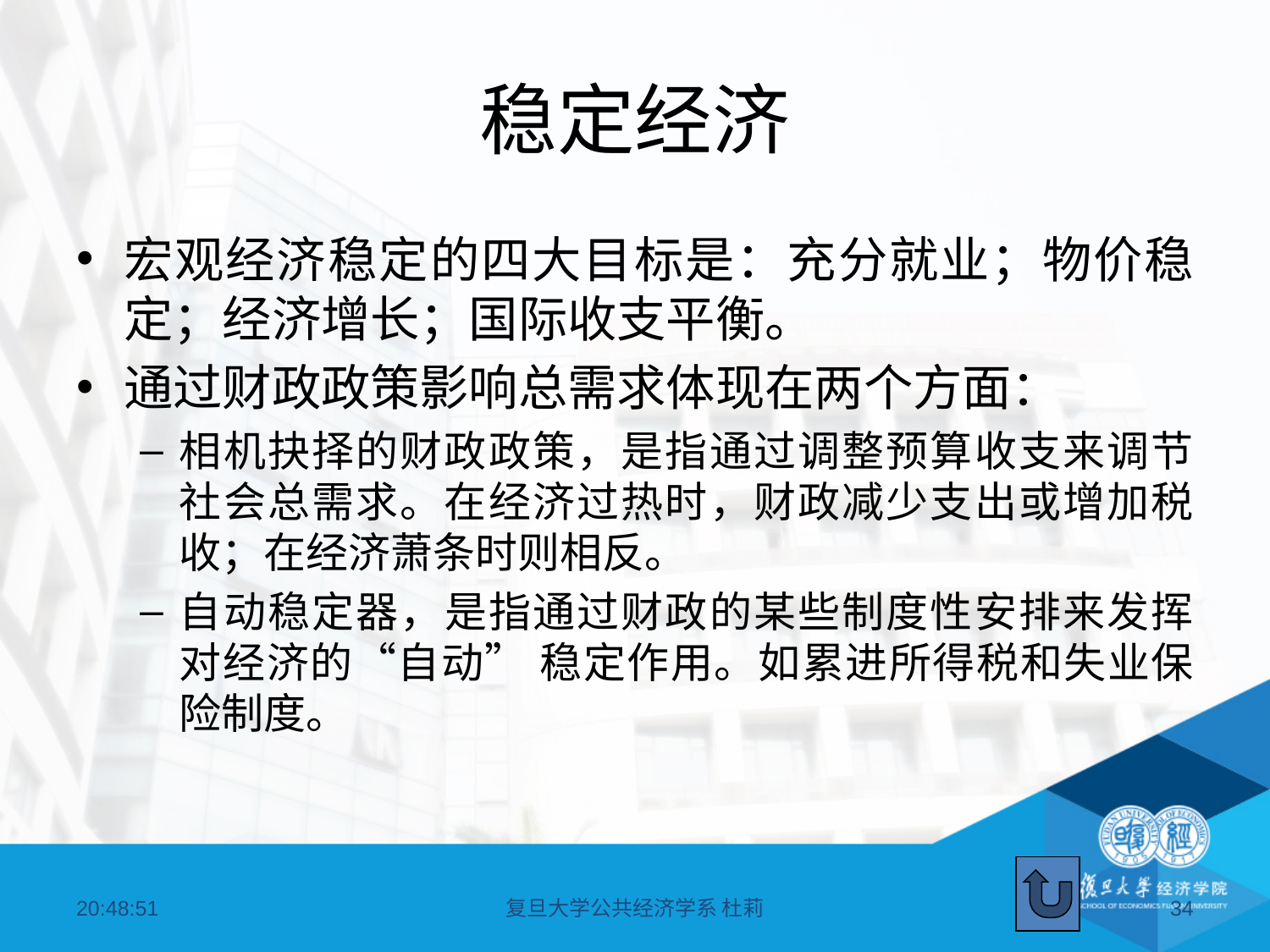

# 稳定经济
宏观经济稳定的四大目标是：充分就业；物价稳定；经济增长；国际收支平衡。
通过财政政策影响总需求体现在两个方面：
相机抉择的财政政策，是指通过调整预算收支来调节社会总需求。在经济过热时，财政减少支出或增加税收；在经济萧条时则相反。
自动稳定器，是指通过财政的某些制度性安排来发挥对经济的“自动” 稳定作用。如累进所得税和失业保险制度。

20:48:51
复旦大学公共经济学系 杜莉
34